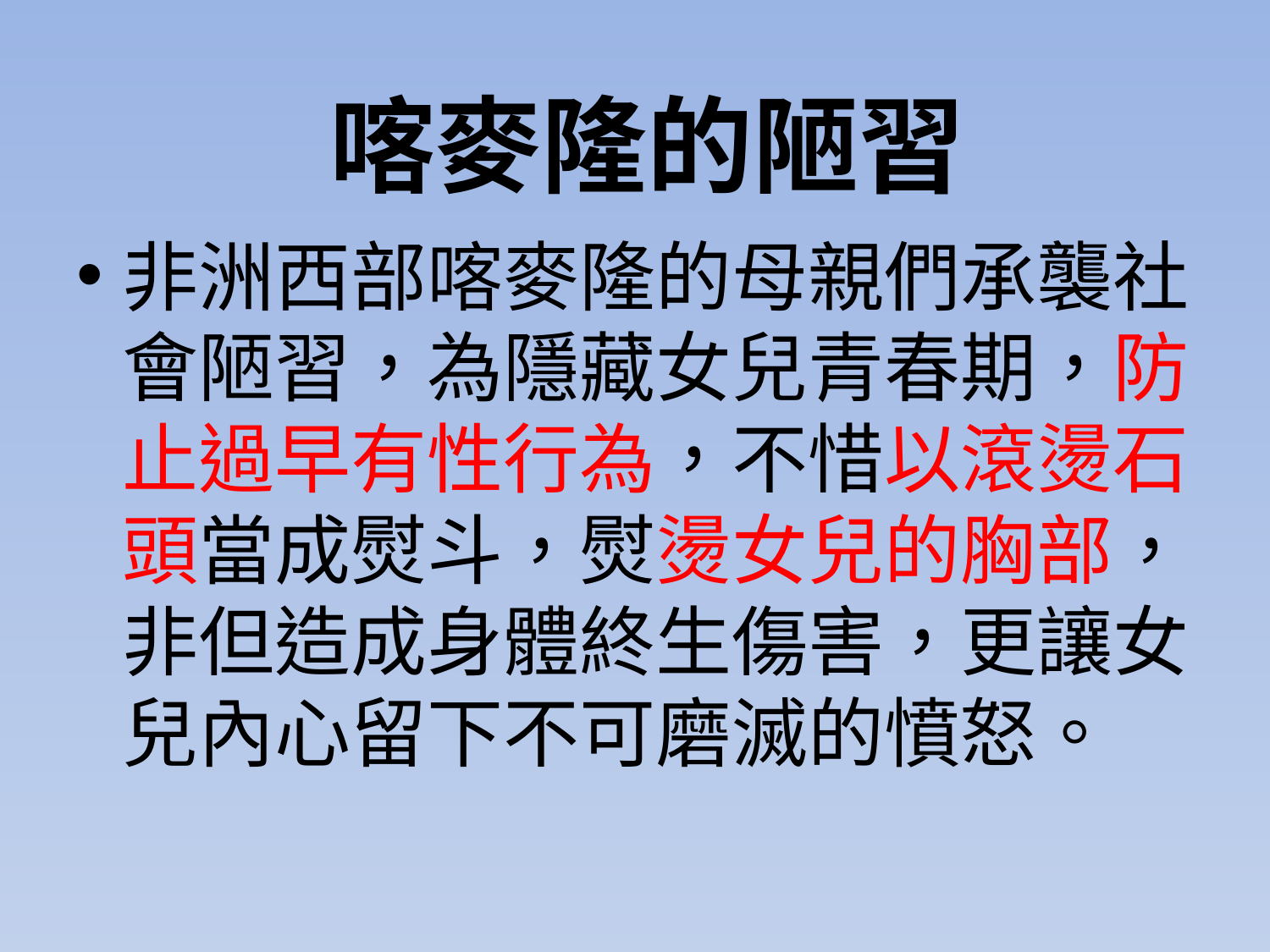

# 喀麥隆的陋習
非洲西部喀麥隆的母親們承襲社會陋習，為隱藏女兒青春期，防止過早有性行為，不惜以滾燙石頭當成熨斗，熨燙女兒的胸部，非但造成身體終生傷害，更讓女兒內心留下不可磨滅的憤怒。